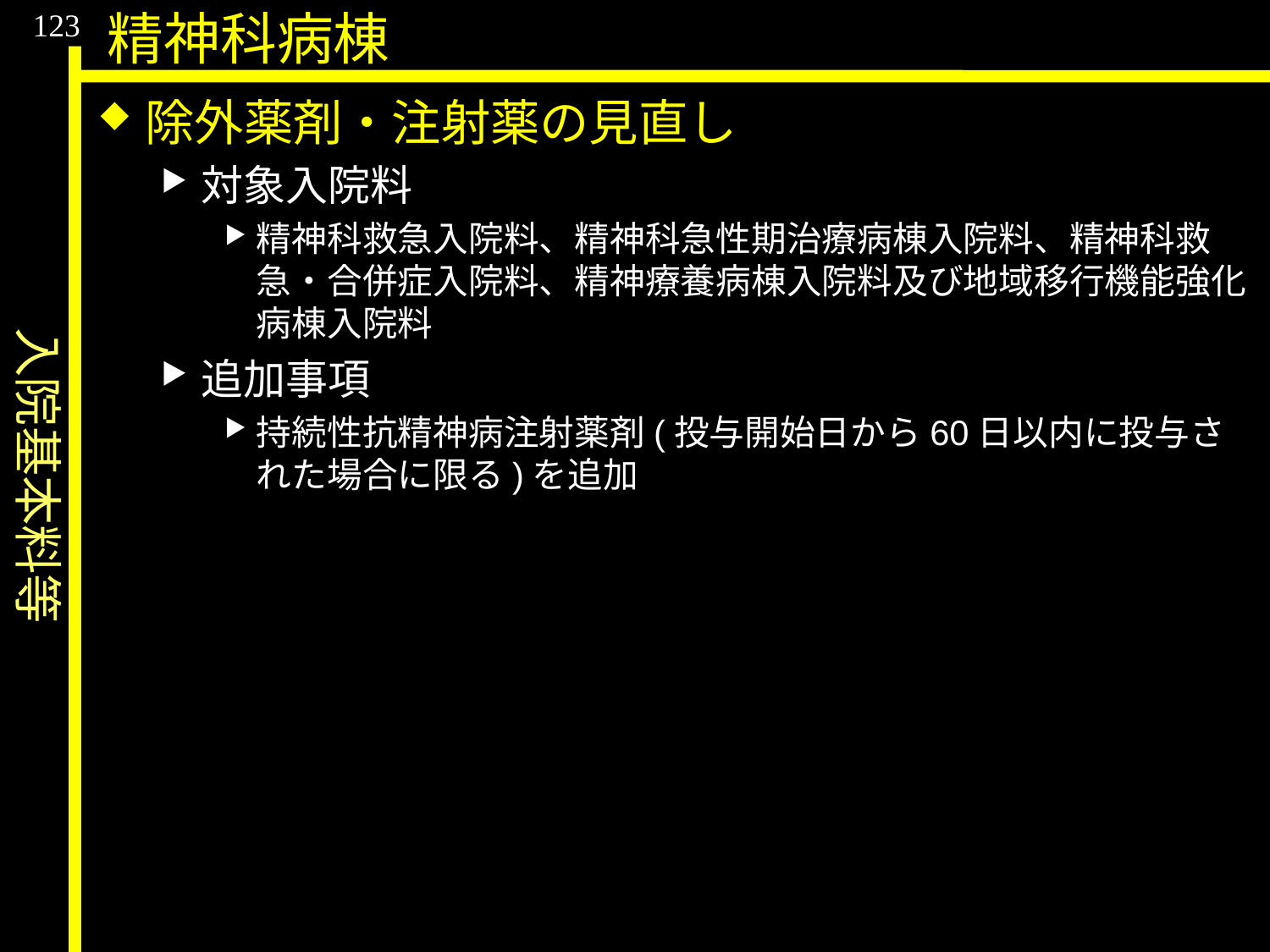

入院基本料等
123
精神科病棟

除外薬剤・注射薬の見直し
対象入院料
精神科救急入院料、精神科急性期治療病棟入院料、精神科救急・合併症入院料、精神療養病棟入院料及び地域移行機能強化病棟入院料
追加事項
持続性抗精神病注射薬剤(投与開始日から60日以内に投与された場合に限る)を追加